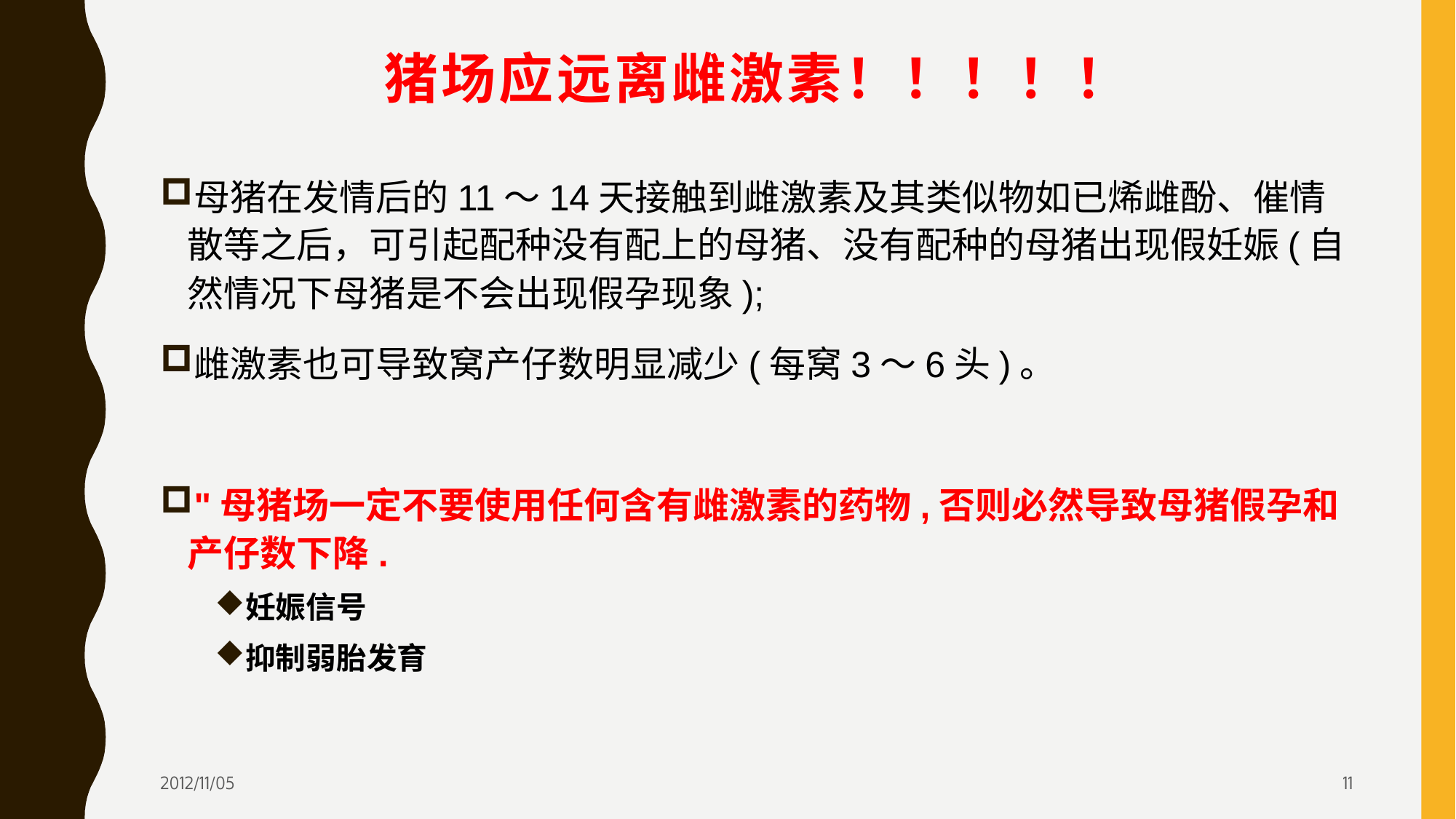

# 猪场应远离雌激素！！！！！
母猪在发情后的11～14天接触到雌激素及其类似物如已烯雌酚、催情散等之后，可引起配种没有配上的母猪、没有配种的母猪出现假妊娠(自然情况下母猪是不会出现假孕现象);
雌激素也可导致窝产仔数明显减少(每窝3～6头)。

"母猪场一定不要使用任何含有雌激素的药物,否则必然导致母猪假孕和产仔数下降.
妊娠信号
抑制弱胎发育
2012/11/05
11